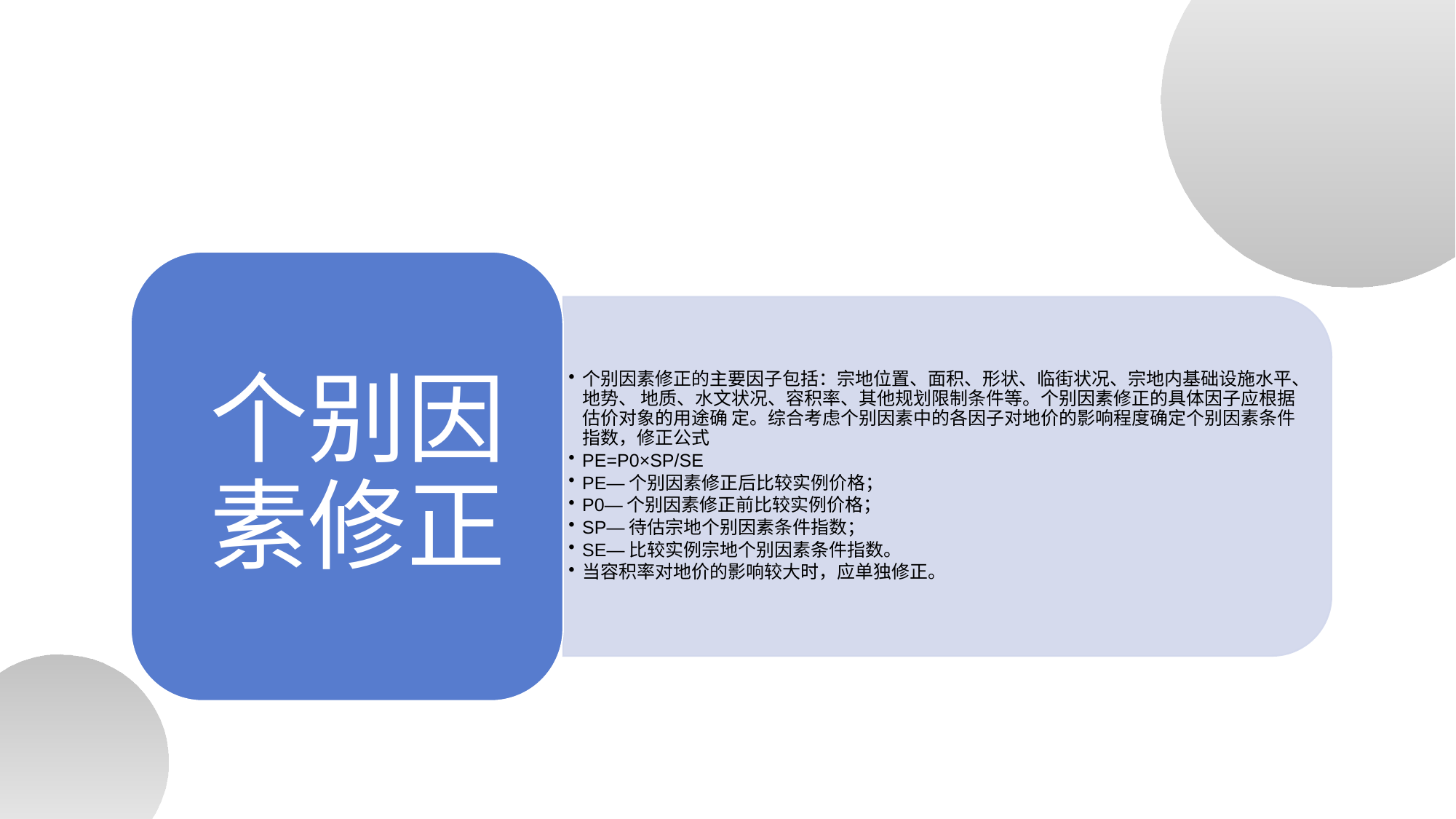

个别因素修正的主要因子包括：宗地位置、面积、形状、临街状况、宗地内基础设施水平、地势、 地质、水文状况、容积率、其他规划限制条件等。个别因素修正的具体因子应根据估价对象的用途确 定。综合考虑个别因素中的各因子对地价的影响程度确定个别因素条件指数，修正公式
PE=P0×SP/SE
PE—个别因素修正后比较实例价格；
P0—个别因素修正前比较实例价格；
SP—待估宗地个别因素条件指数；
SE—比较实例宗地个别因素条件指数。
当容积率对地价的影响较大时，应单独修正。
个别因素修正